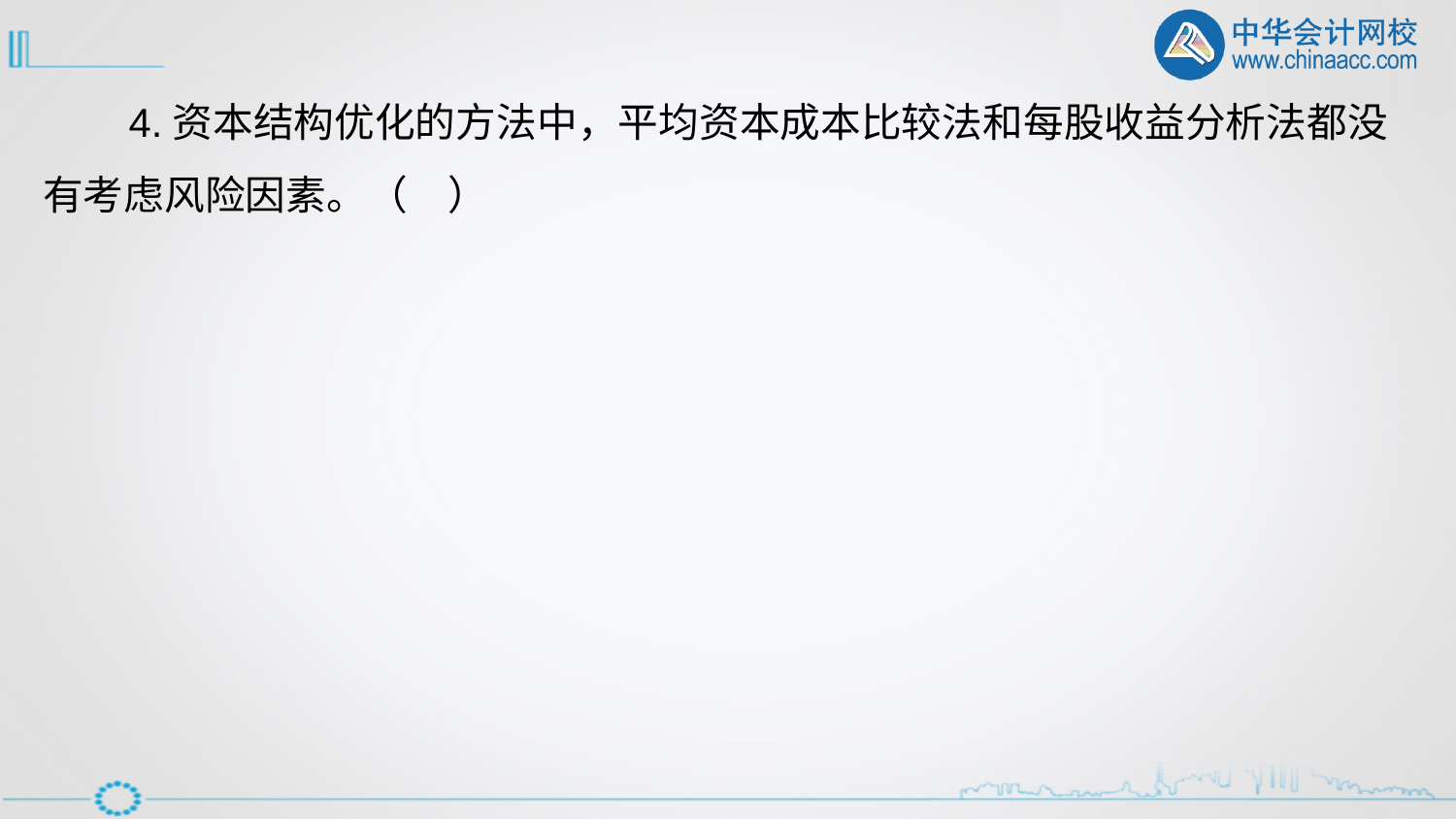

4.资本结构优化的方法中，平均资本成本比较法和每股收益分析法都没有考虑风险因素。（　）